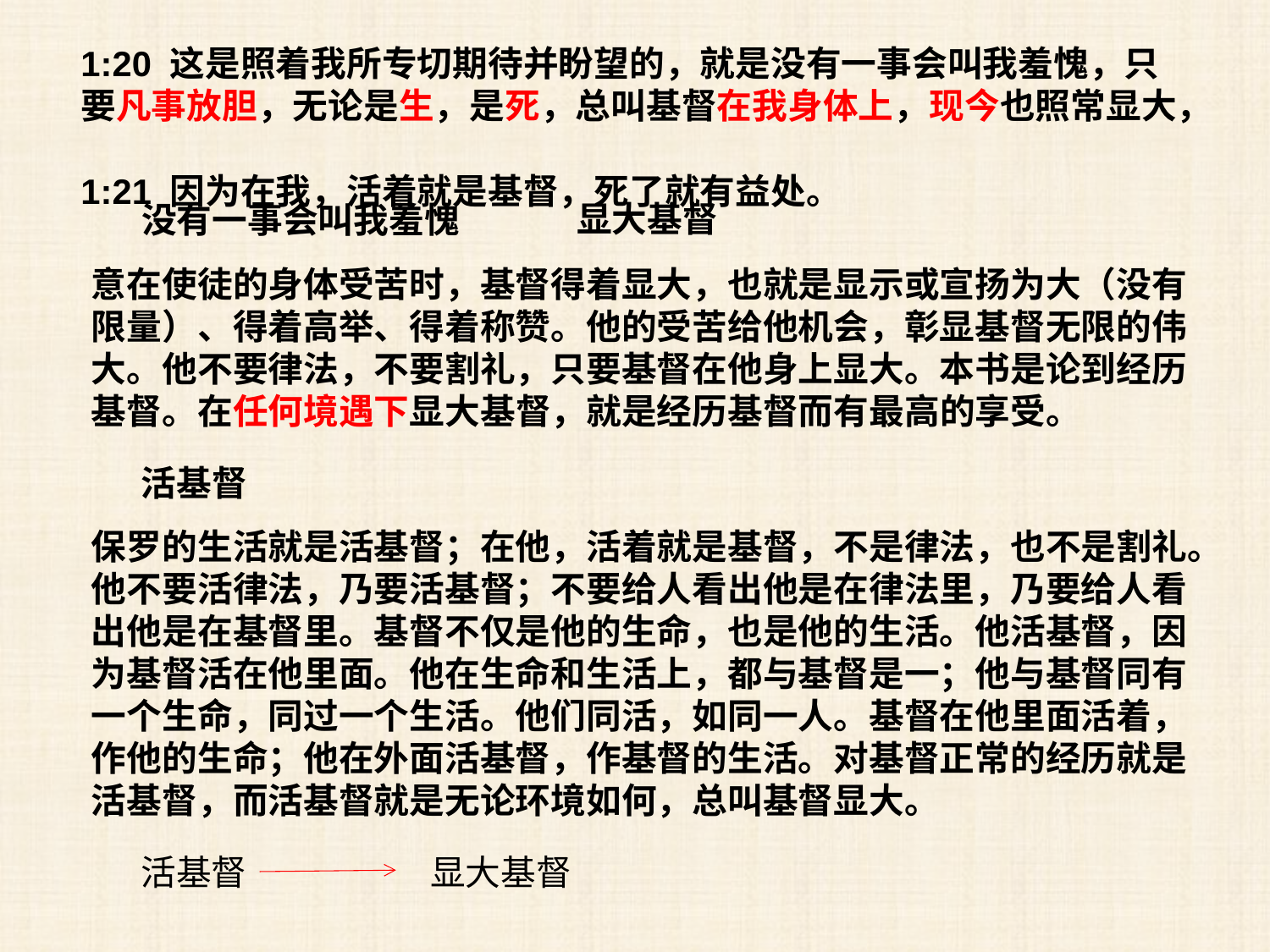

1:20 这是照着我所专切期待并盼望的，就是没有一事会叫我羞愧，只要凡事放胆，无论是生，是死，总叫基督在我身体上，现今也照常显大，
1:21 因为在我，活着就是基督，死了就有益处。
显大基督
没有一事会叫我羞愧
意在使徒的身体受苦时，基督得着显大，也就是显示或宣扬为大（没有限量）、得着高举、得着称赞。他的受苦给他机会，彰显基督无限的伟大。他不要律法，不要割礼，只要基督在他身上显大。本书是论到经历基督。在任何境遇下显大基督，就是经历基督而有最高的享受。
活基督
保罗的生活就是活基督；在他，活着就是基督，不是律法，也不是割礼。他不要活律法，乃要活基督；不要给人看出他是在律法里，乃要给人看出他是在基督里。基督不仅是他的生命，也是他的生活。他活基督，因为基督活在他里面。他在生命和生活上，都与基督是一；他与基督同有一个生命，同过一个生活。他们同活，如同一人。基督在他里面活着，作他的生命；他在外面活基督，作基督的生活。对基督正常的经历就是活基督，而活基督就是无论环境如何，总叫基督显大。
活基督
显大基督